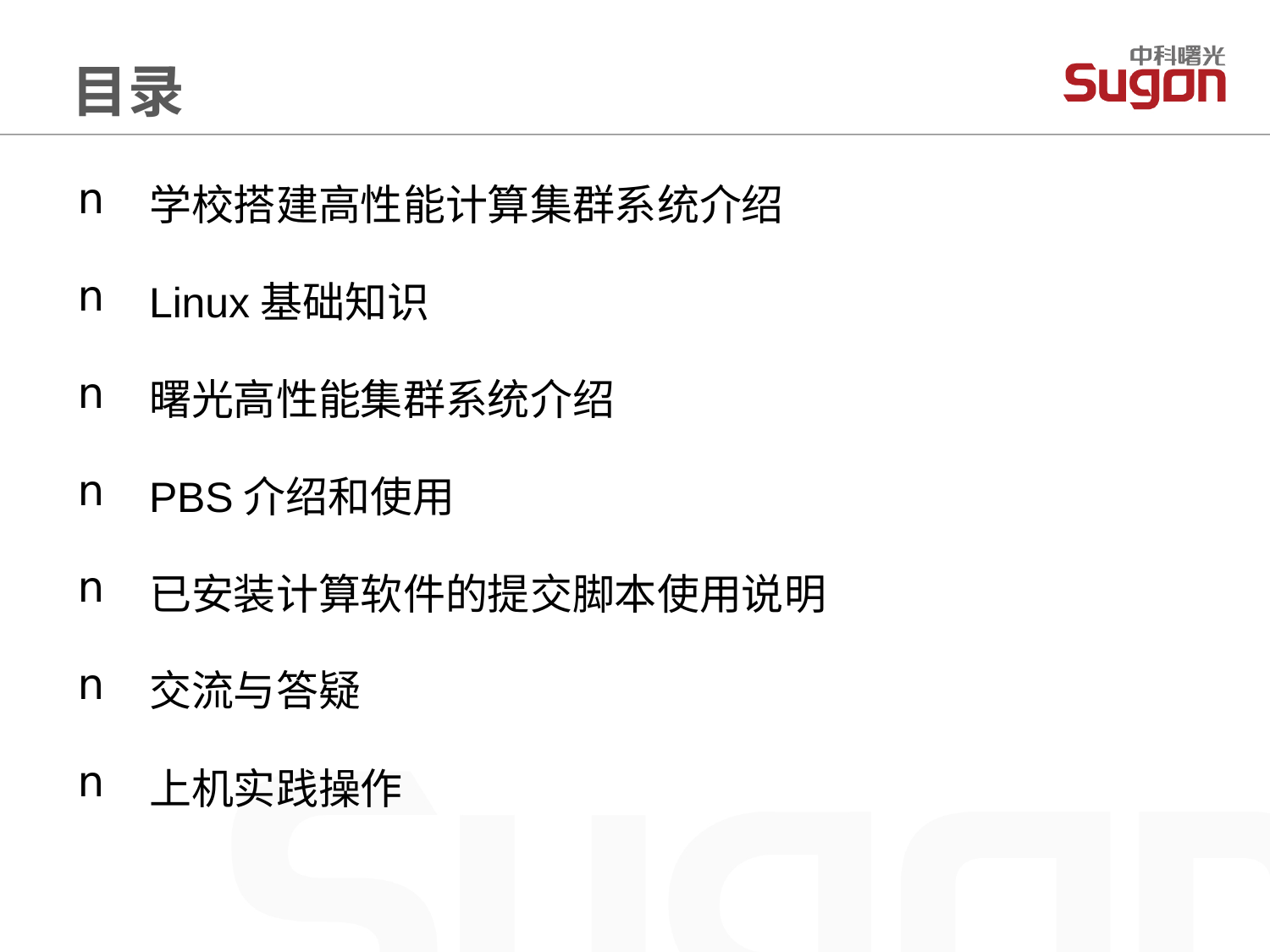

学校搭建高性能计算集群系统介绍
Linux基础知识
曙光高性能集群系统介绍
PBS介绍和使用
已安装计算软件的提交脚本使用说明
交流与答疑
上机实践操作